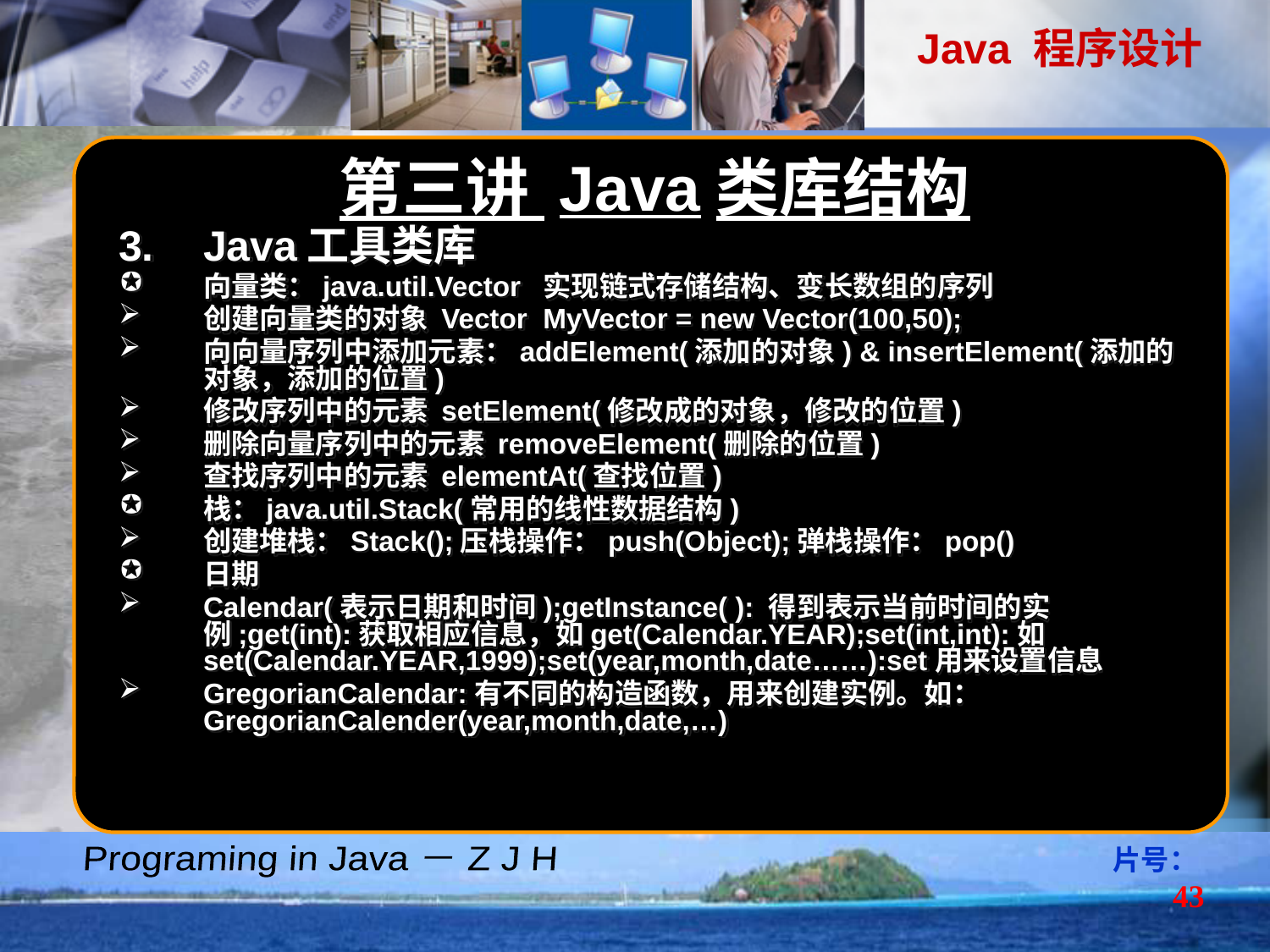

第三讲 Java类库结构
Java工具类库
向量类：java.util.Vector  实现链式存储结构、变长数组的序列
创建向量类的对象 Vector  MyVector = new Vector(100,50);
向向量序列中添加元素：addElement(添加的对象) & insertElement(添加的对象，添加的位置)
修改序列中的元素 setElement(修改成的对象，修改的位置)
删除向量序列中的元素 removeElement(删除的位置)
查找序列中的元素 elementAt(查找位置)
栈：java.util.Stack(常用的线性数据结构)
创建堆栈：Stack();压栈操作：push(Object);弹栈操作：pop()
日期
Calendar(表示日期和时间);getInstance( ): 得到表示当前时间的实例;get(int):获取相应信息，如get(Calendar.YEAR);set(int,int):如 set(Calendar.YEAR,1999);set(year,month,date……):set用来设置信息
GregorianCalendar:有不同的构造函数，用来创建实例。如：GregorianCalender(year,month,date,…)
片号：43